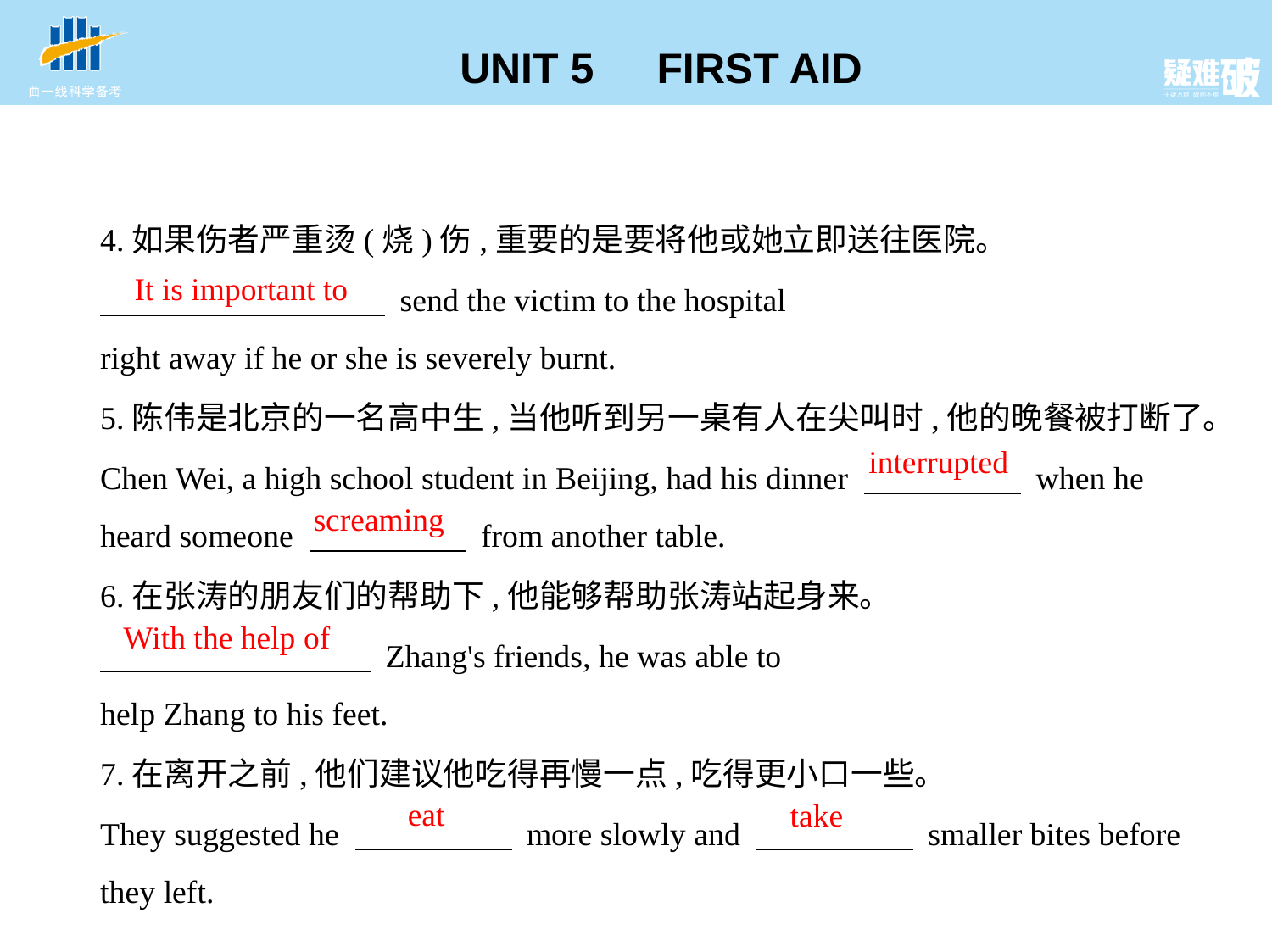

4.如果伤者严重烫(烧)伤,重要的是要将他或她立即送往医院。
　　　　　　　　     send the victim to the hospital
right away if he or she is severely burnt.
5.陈伟是北京的一名高中生,当他听到另一桌有人在尖叫时,他的晚餐被打断了。
Chen Wei, a high school student in Beijing, had his dinner 　　　　     when he
heard someone 　　　　     from another table.
6.在张涛的朋友们的帮助下,他能够帮助张涛站起身来。
　　　　　　　　   Zhang's friends, he was able to
help Zhang to his feet.
7.在离开之前,他们建议他吃得再慢一点,吃得更小口一些。
They suggested he 　　　　     more slowly and 　　　　     smaller bites before
they left.
It is important to
interrupted
screaming
With the help of
eat
take